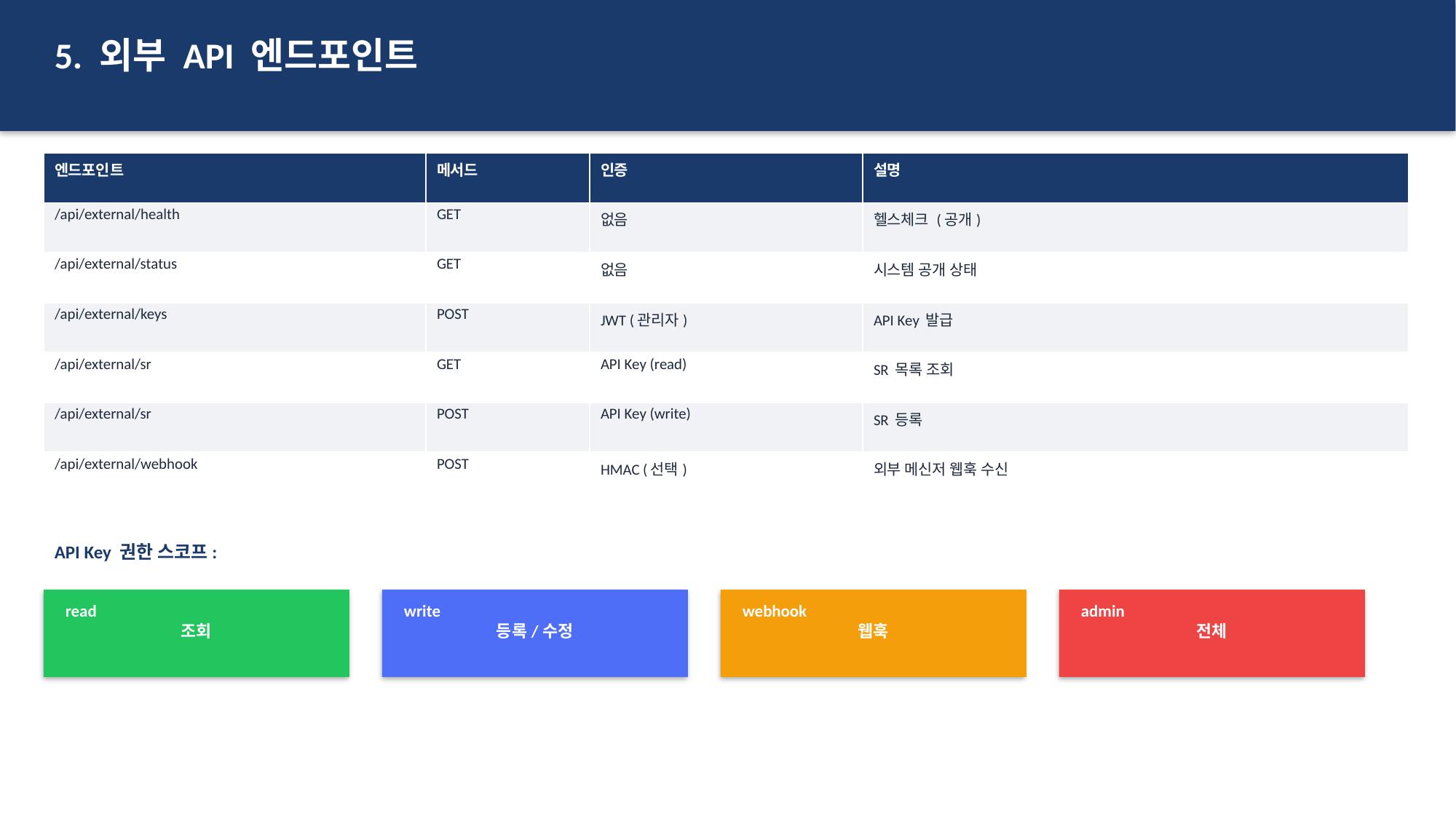

5. 외부 API 엔드포인트
| 엔드포인트 | 메서드 | 인증 | 설명 |
| --- | --- | --- | --- |
| /api/external/health | GET | 없음 | 헬스체크 (공개) |
| /api/external/status | GET | 없음 | 시스템 공개 상태 |
| /api/external/keys | POST | JWT (관리자) | API Key 발급 |
| /api/external/sr | GET | API Key (read) | SR 목록 조회 |
| /api/external/sr | POST | API Key (write) | SR 등록 |
| /api/external/webhook | POST | HMAC (선택) | 외부 메신저 웹훅 수신 |
API Key 권한 스코프:

read
조회
write
등록/수정
webhook
웹훅
admin
전체